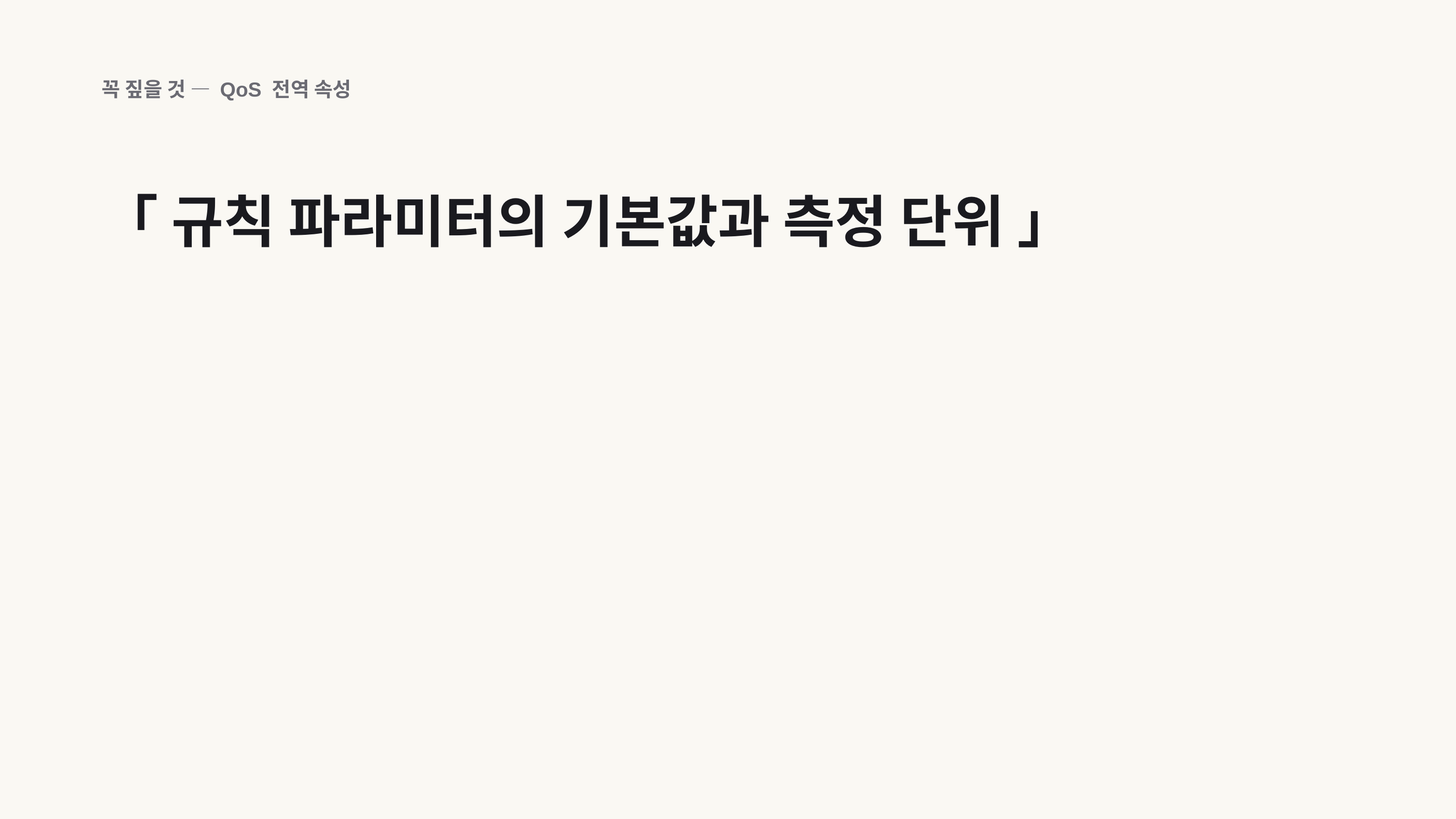

꼭 짚을 것 — QoS 전역 속성
「 규칙 파라미터의 기본값과 측정 단위 」